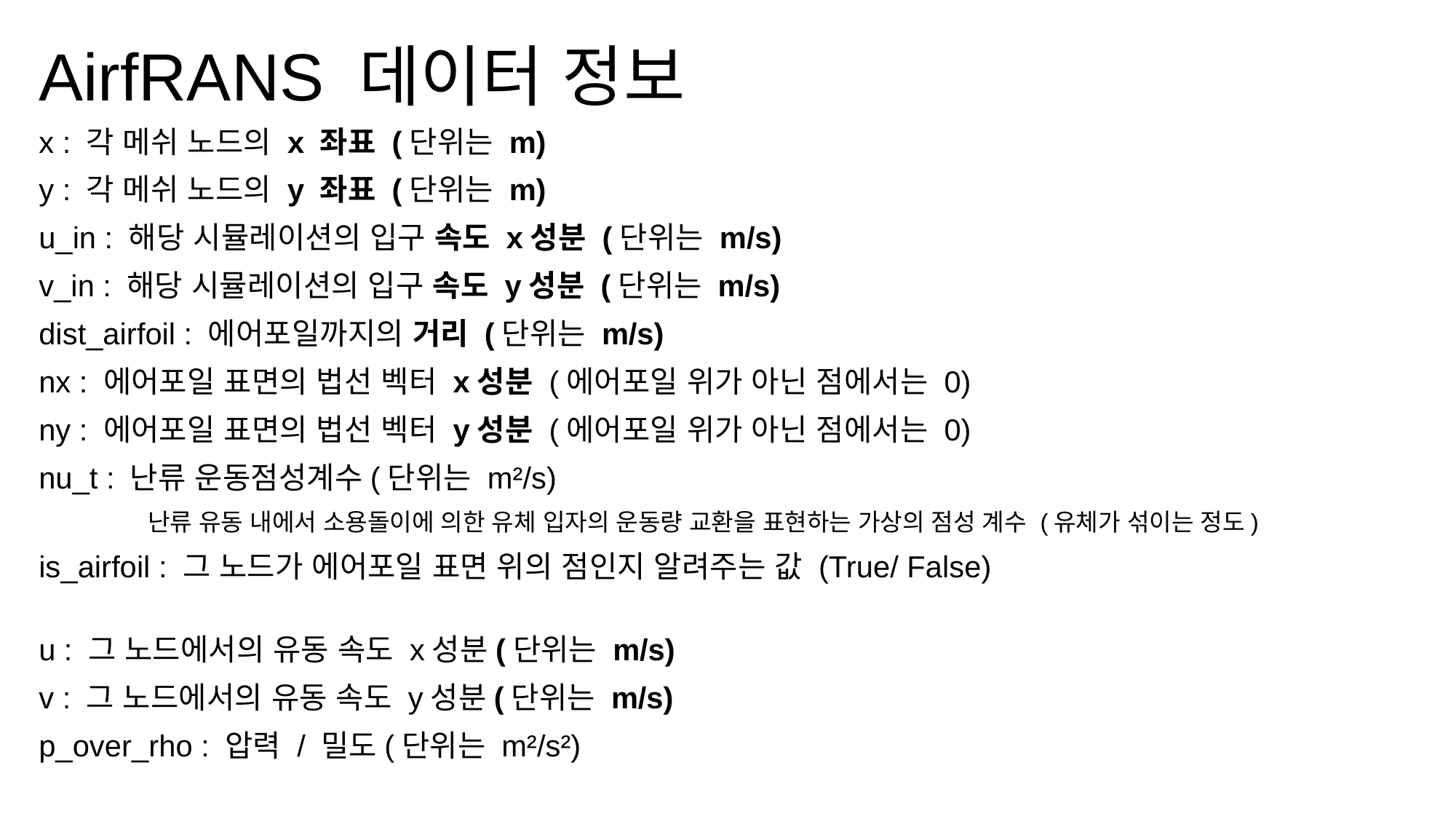

# AirfRANS 데이터 정보
x : 각 메쉬 노드의 x 좌표 (단위는 m)
y : 각 메쉬 노드의 y 좌표 (단위는 m)
u_in : 해당 시뮬레이션의 입구 속도 x성분 (단위는 m/s)
v_in : 해당 시뮬레이션의 입구 속도 y성분 (단위는 m/s)
dist_airfoil : 에어포일까지의 거리 (단위는 m/s)
nx : 에어포일 표면의 법선 벡터 x성분 (에어포일 위가 아닌 점에서는 0)
ny : 에어포일 표면의 법선 벡터 y성분 (에어포일 위가 아닌 점에서는 0)
nu_t : 난류 운동점성계수(단위는 m²/s)
	난류 유동 내에서 소용돌이에 의한 유체 입자의 운동량 교환을 표현하는 가상의 점성 계수 (유체가 섞이는 정도)
is_airfoil : 그 노드가 에어포일 표면 위의 점인지 알려주는 값 (True/ False)

u : 그 노드에서의 유동 속도 x성분(단위는 m/s)
v : 그 노드에서의 유동 속도 y성분(단위는 m/s)
p_over_rho : 압력 / 밀도(단위는 m²/s²)